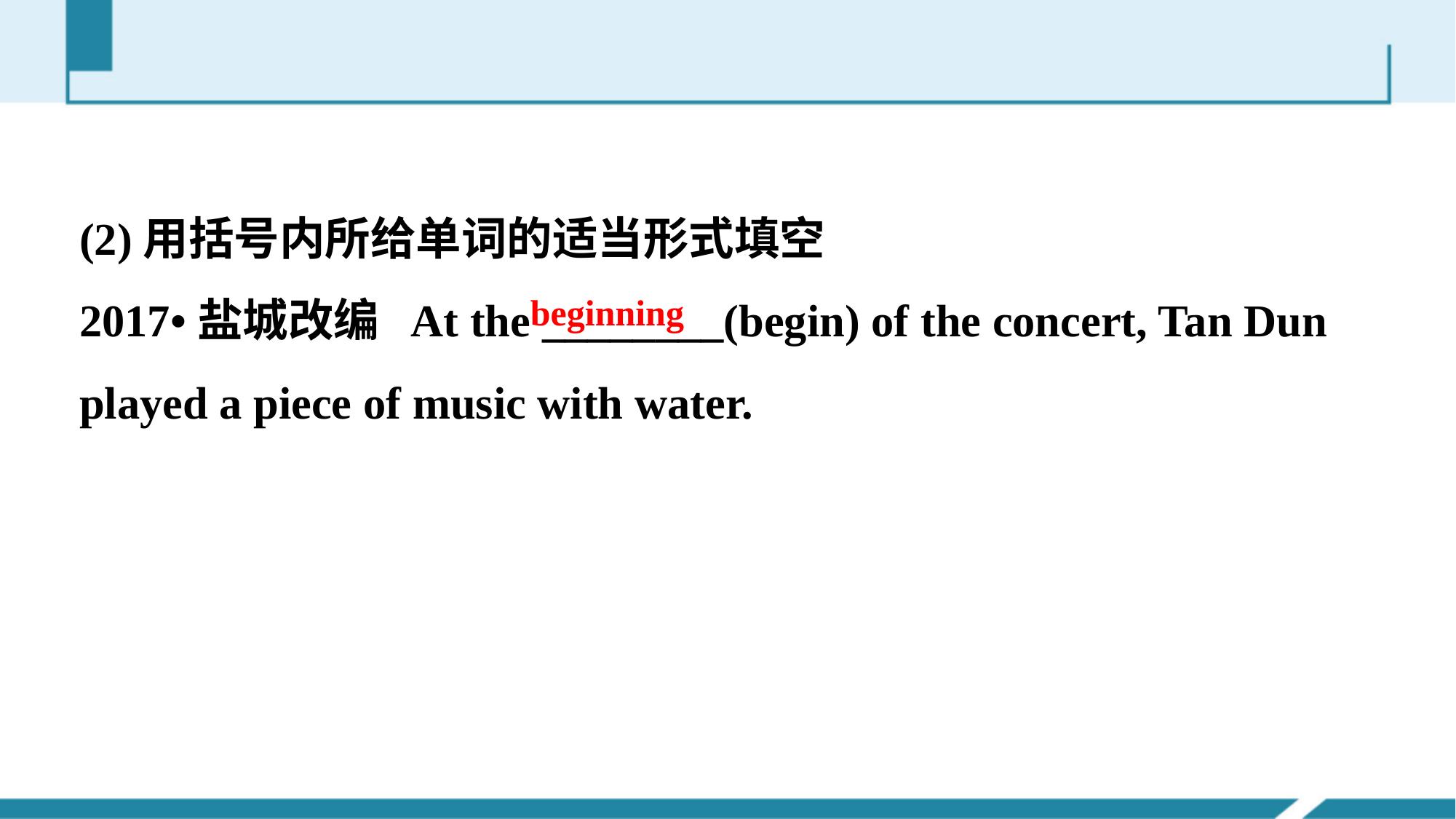

(2)用括号内所给单词的适当形式填空
2017•盐城改编  At the ________(begin) of the concert, Tan Dun played a piece of music with water.
beginning